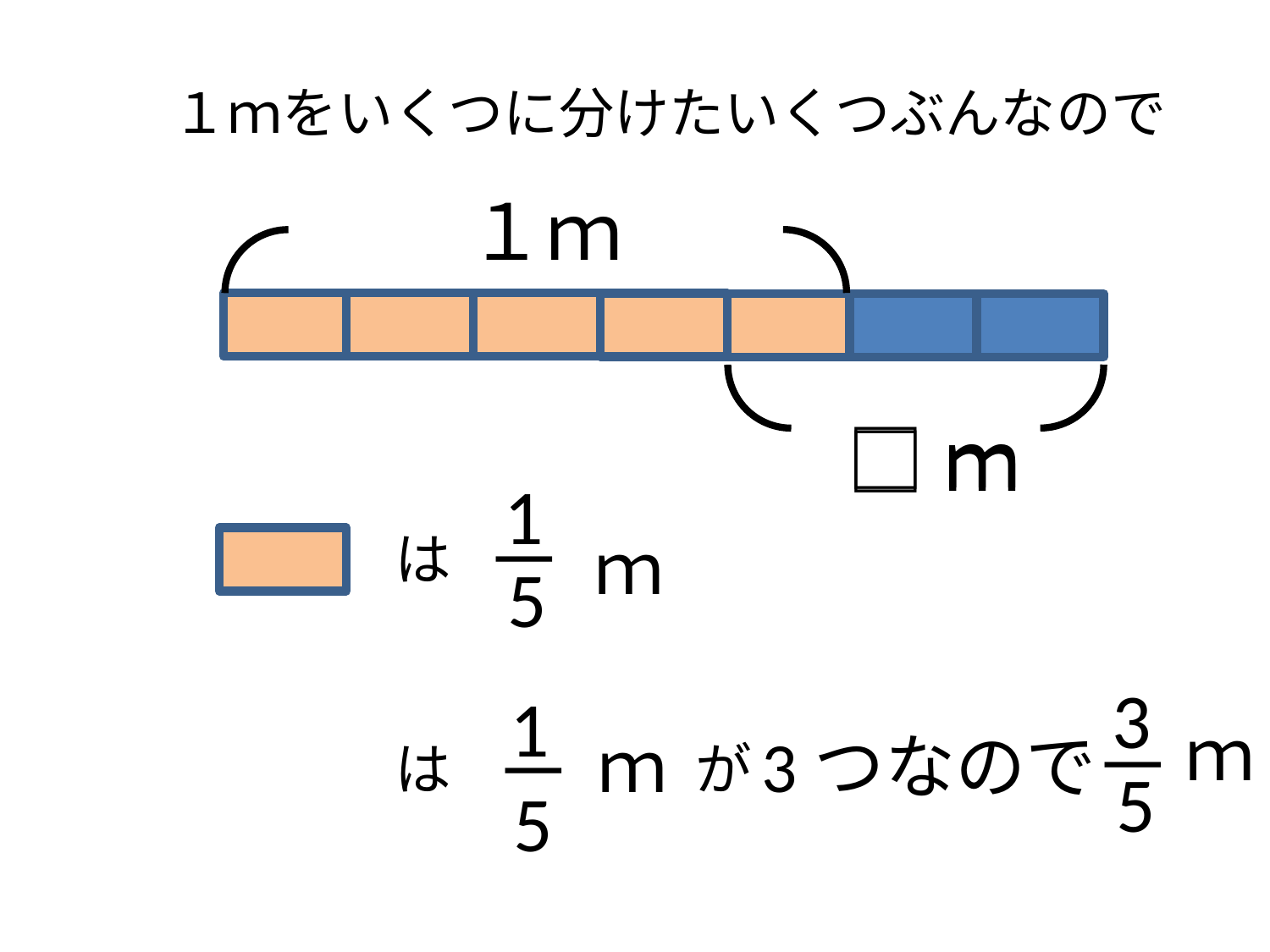

# １ｍをいくつに分けたいくつぶんなので
１ｍ

□ｍ
□ｍ
1
－
は
ｍ

5
3
1
ｍ
－
－
ｍ
3つなので
が
は
5
5